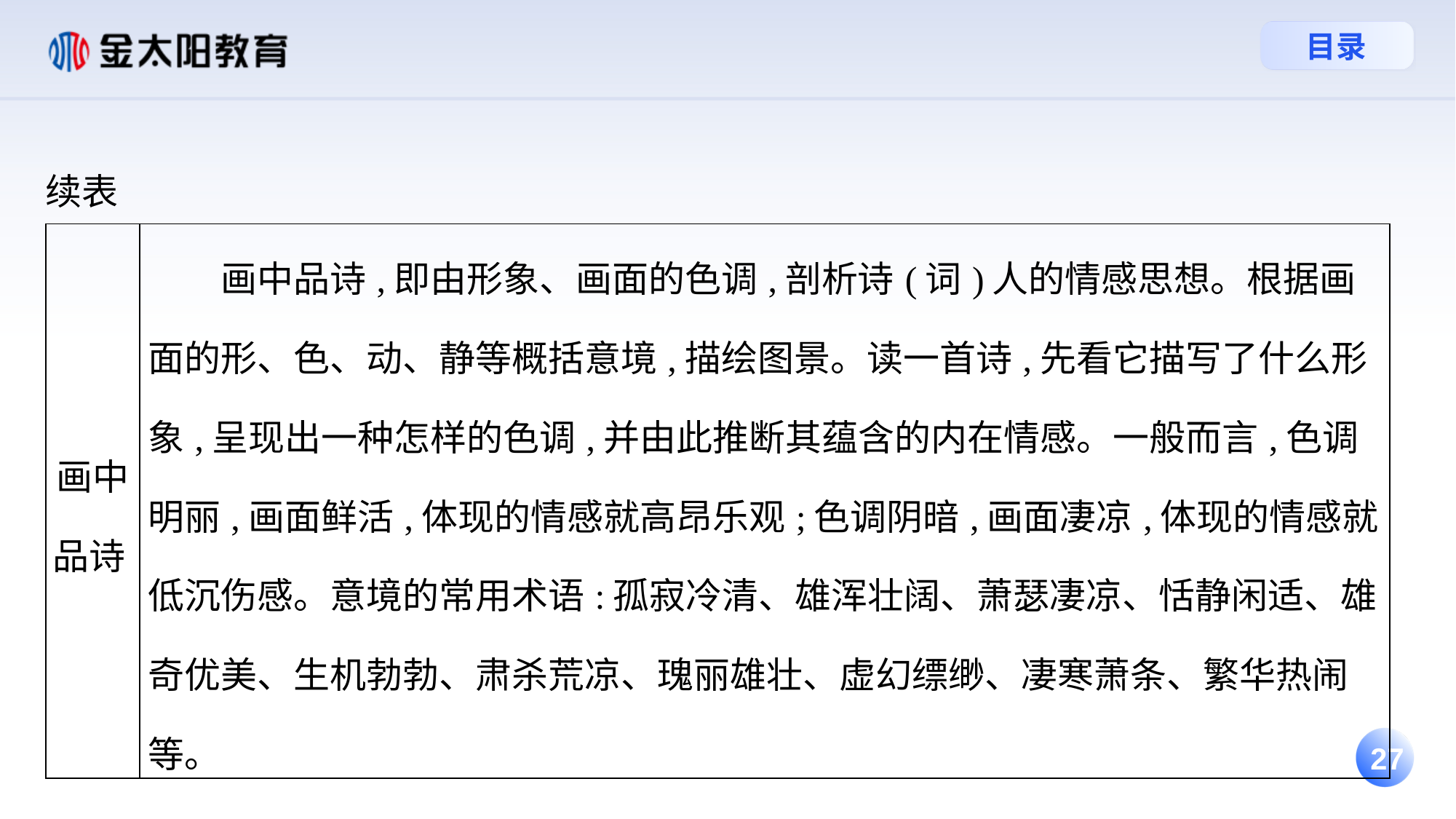

续表
| 画中品诗 | 画中品诗,即由形象、画面的色调,剖析诗(词)人的情感思想。根据画面的形、色、动、静等概括意境,描绘图景。读一首诗,先看它描写了什么形象,呈现出一种怎样的色调,并由此推断其蕴含的内在情感。一般而言,色调明丽,画面鲜活,体现的情感就高昂乐观;色调阴暗,画面凄凉,体现的情感就低沉伤感。意境的常用术语:孤寂冷清、雄浑壮阔、萧瑟凄凉、恬静闲适、雄奇优美、生机勃勃、肃杀荒凉、瑰丽雄壮、虚幻缥缈、凄寒萧条、繁华热闹等。 |
| --- | --- |